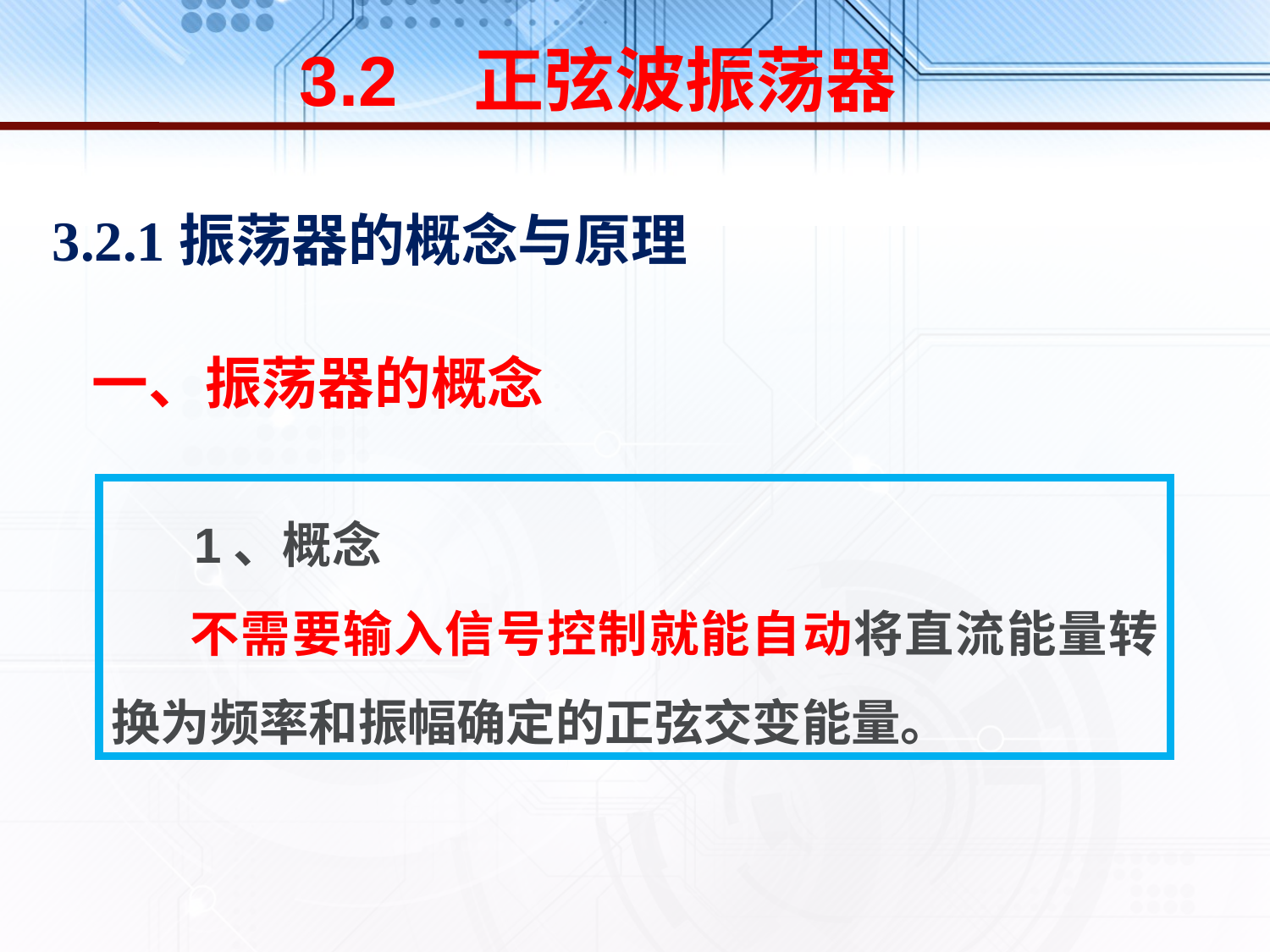

3.2   正弦波振荡器

3.2.1振荡器的概念与原理
# 一、振荡器的概念
      1、概念
     不需要输入信号控制就能自动将直流能量转换为频率和振幅确定的正弦交变能量。